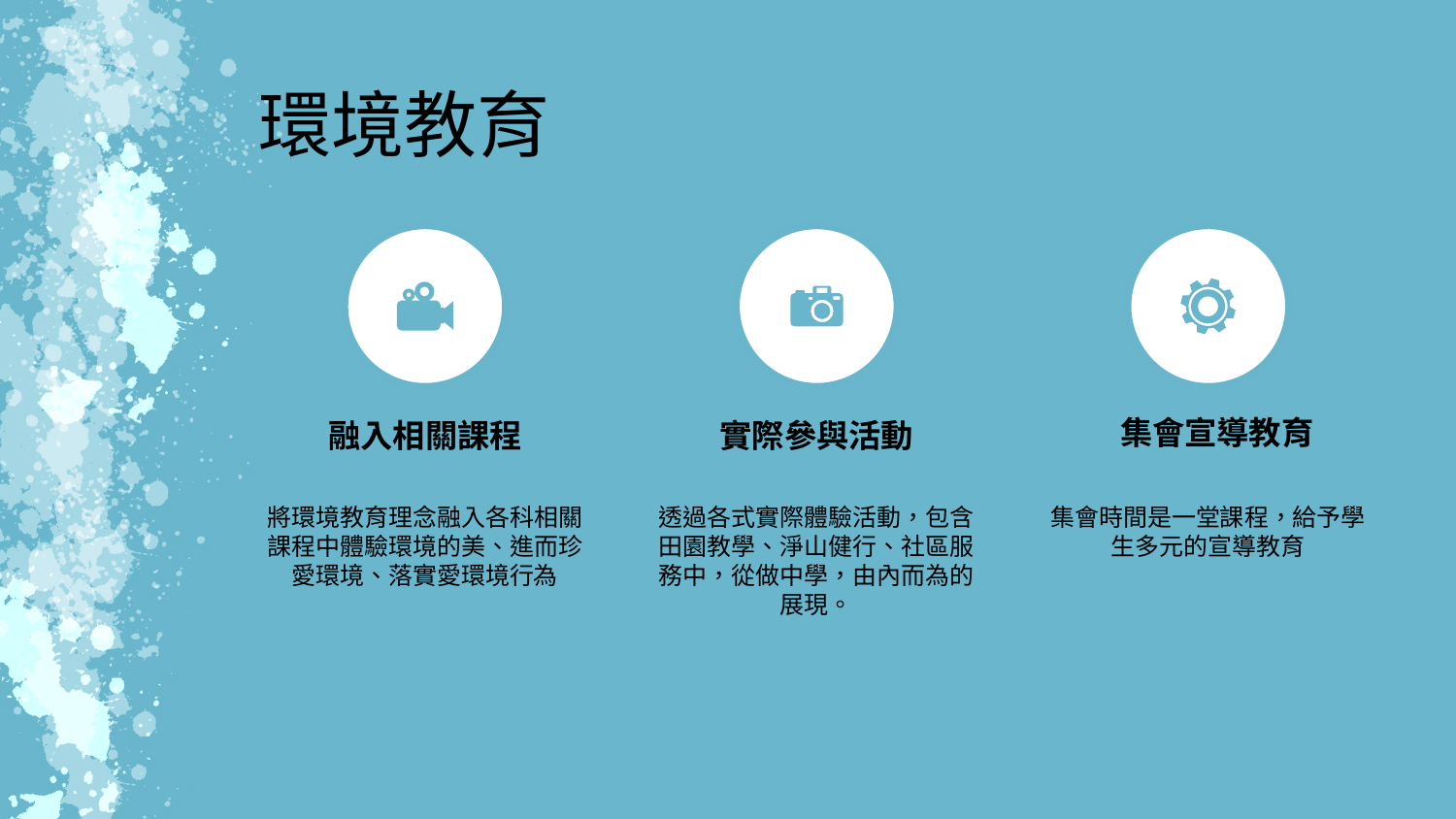

環境教育

集會宣導教育
集會時間是一堂課程，給予學生多元的宣導教育
融入相關課程
將環境教育理念融入各科相關課程中體驗環境的美、進而珍愛環境、落實愛環境行為
實際參與活動
透過各式實際體驗活動，包含田園教學、淨山健行、社區服務中，從做中學，由內而為的展現。